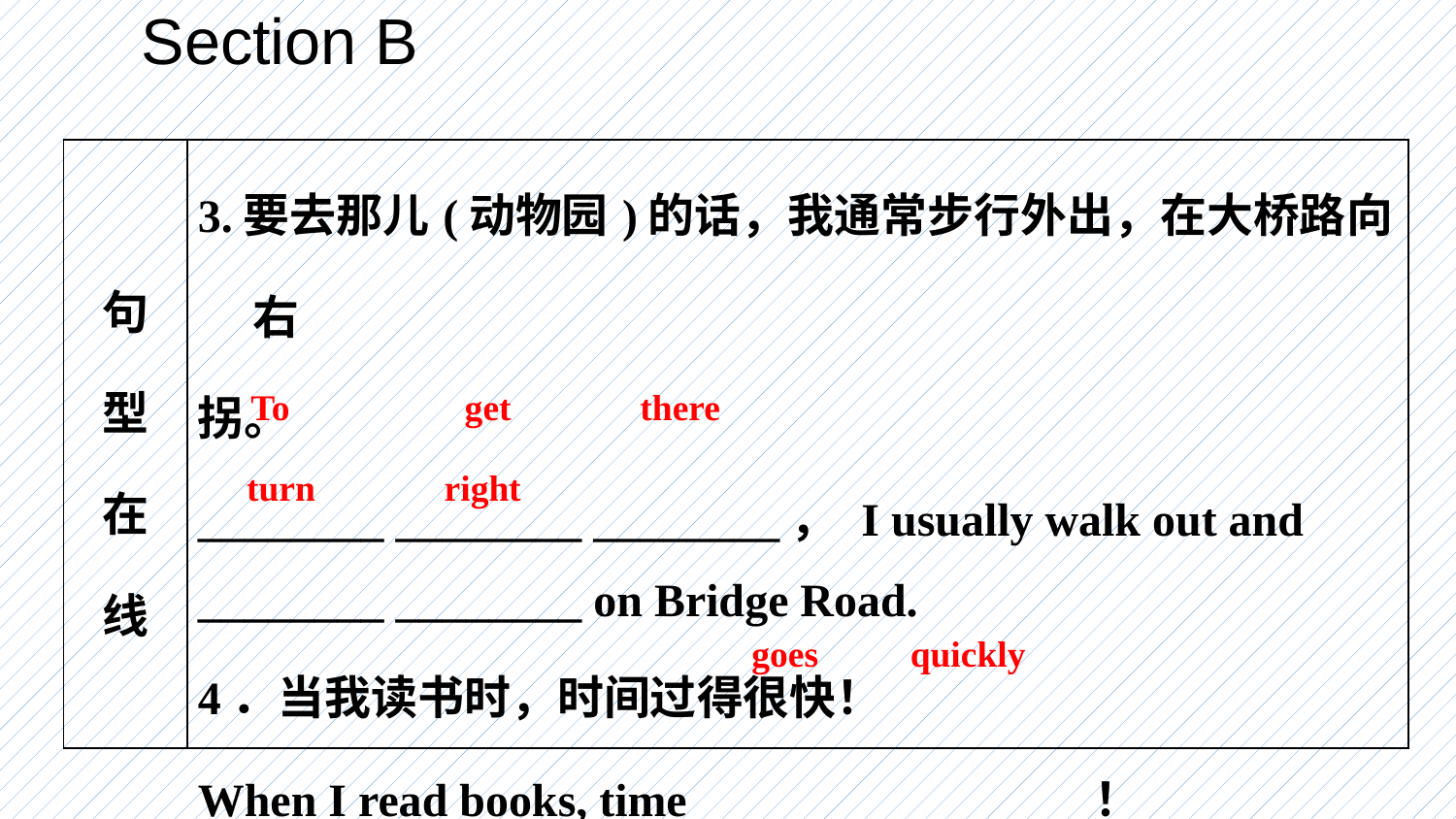

Section B

| 句 型 在 线 | 3.要去那儿(动物园)的话，我通常步行外出，在大桥路向右 拐。 \_\_\_\_\_\_\_\_ \_\_\_\_\_\_\_\_ \_\_\_\_\_\_\_\_， I usually walk out and \_\_\_\_\_\_\_\_ \_\_\_\_\_\_\_\_ on Bridge Road. 4．当我读书时，时间过得很快！ When I read books, time \_\_\_\_\_\_\_\_ \_\_\_\_\_\_\_\_！ |
| --- | --- |
To                   get              there
turn              right
goes          quickly